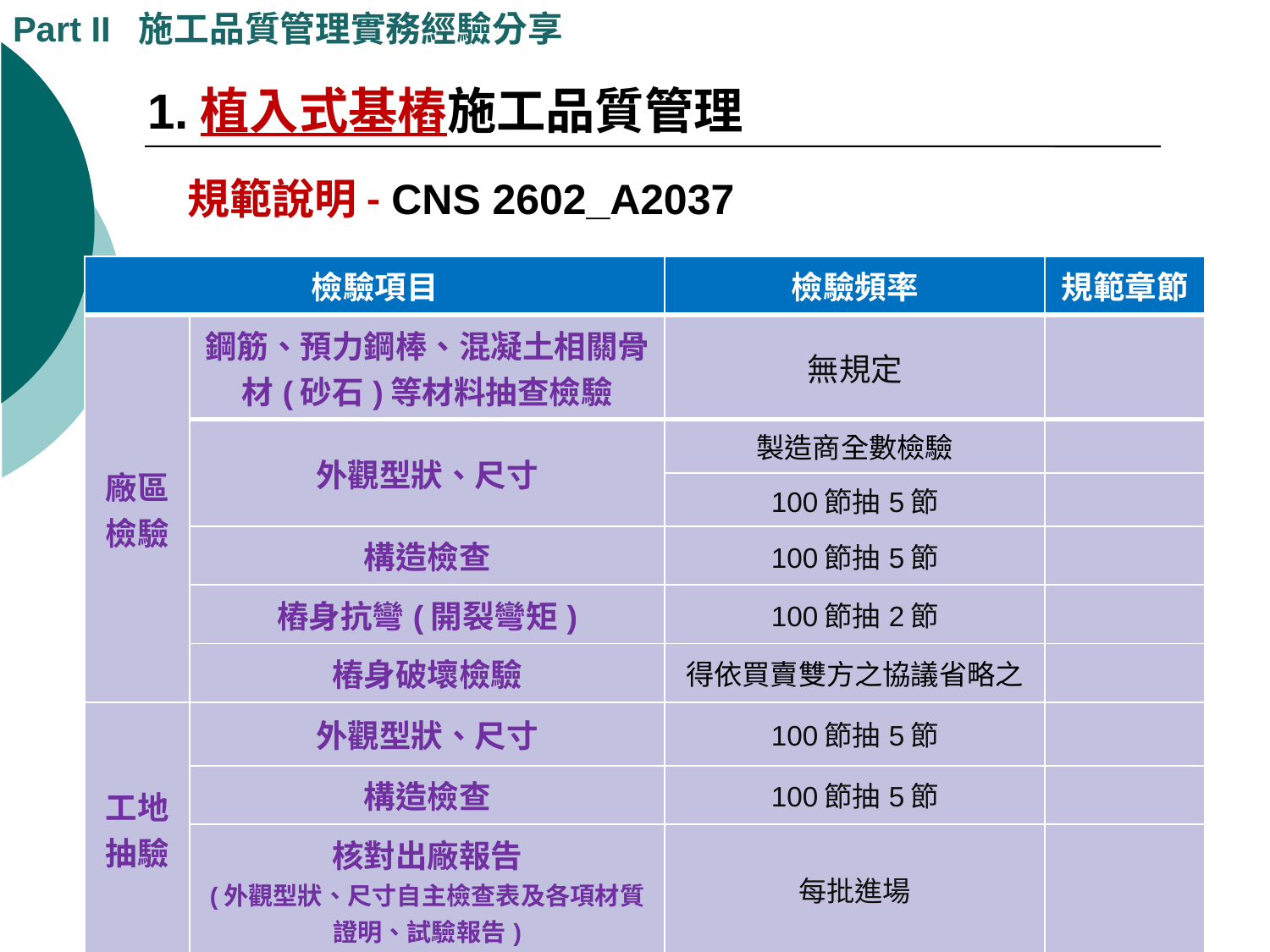

Part II  施工品質管理實務經驗分享
1.植入式基樁施工品質管理

規範說明- CNS 2602_A2037
| 檢驗項目 |  | 檢驗頻率 | 規範章節 |
| --- | --- | --- | --- |
| 廠區檢驗 | 鋼筋、預力鋼棒、混凝土相關骨材(砂石)等材料抽查檢驗 | 無規定 |  |
|  | 外觀型狀、尺寸 | 製造商全數檢驗 |  |
|  |  | 100節抽5節 |  |
|  | 構造檢查 | 100節抽5節 |  |
|  | 樁身抗彎(開裂彎矩) | 100節抽2節 |  |
|  | 樁身破壞檢驗 | 得依買賣雙方之協議省略之 |  |
| 工地抽驗 | 外觀型狀、尺寸 | 100節抽5節 |  |
|  | 構造檢查 | 100節抽5節 |  |
|  | 核對出廠報告 (外觀型狀、尺寸自主檢查表及各項材質證明、試驗報告) | 每批進場 |  |